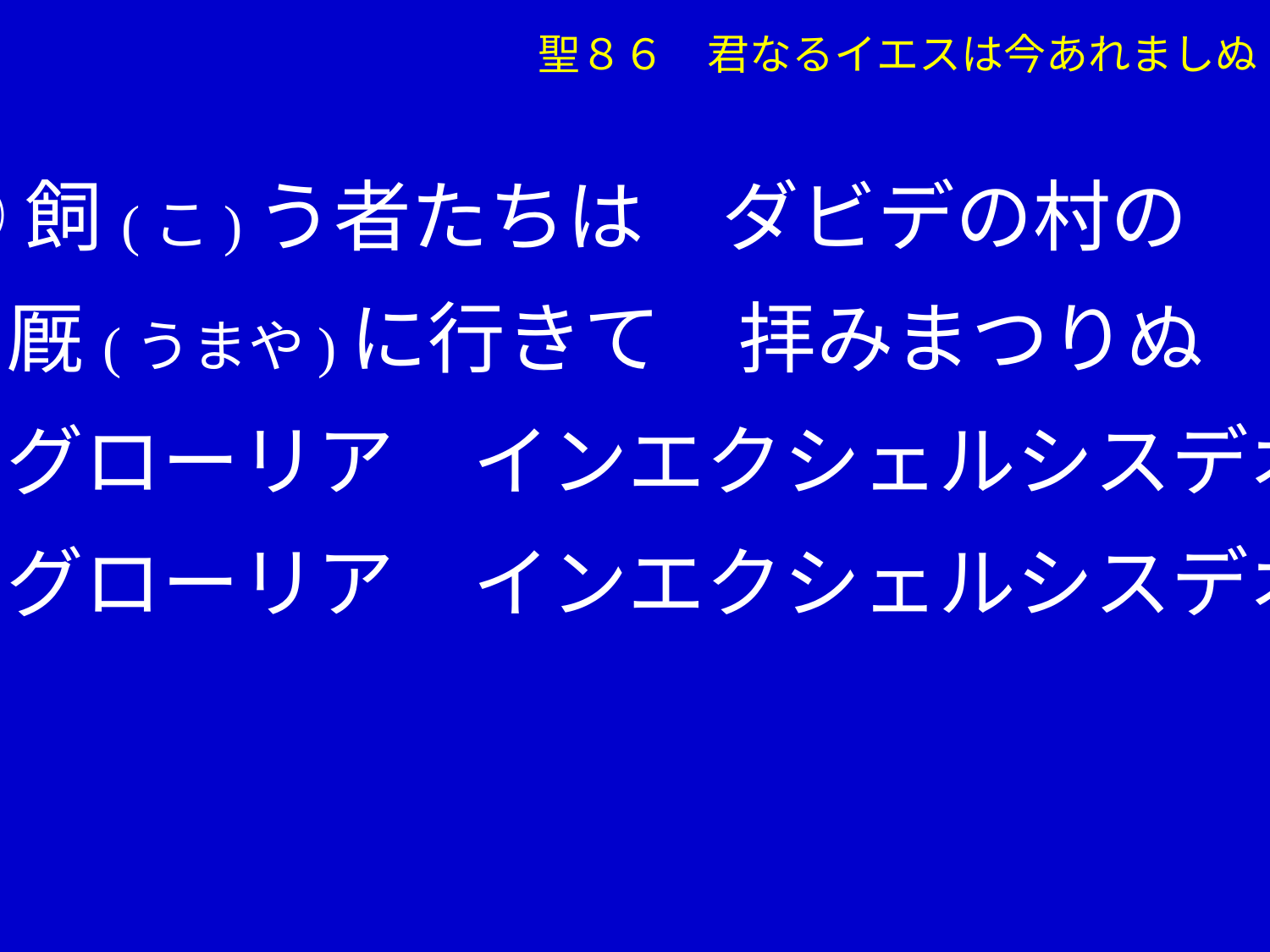

聖８６　君なるイエスは今あれましぬ
③飼(こ)う者たちは　ダビデの村の
　厩(うまや)に行きて　拝みまつりぬ
　グローリア　インエクシェルシスデオ
　グローリア　インエクシェルシスデオ